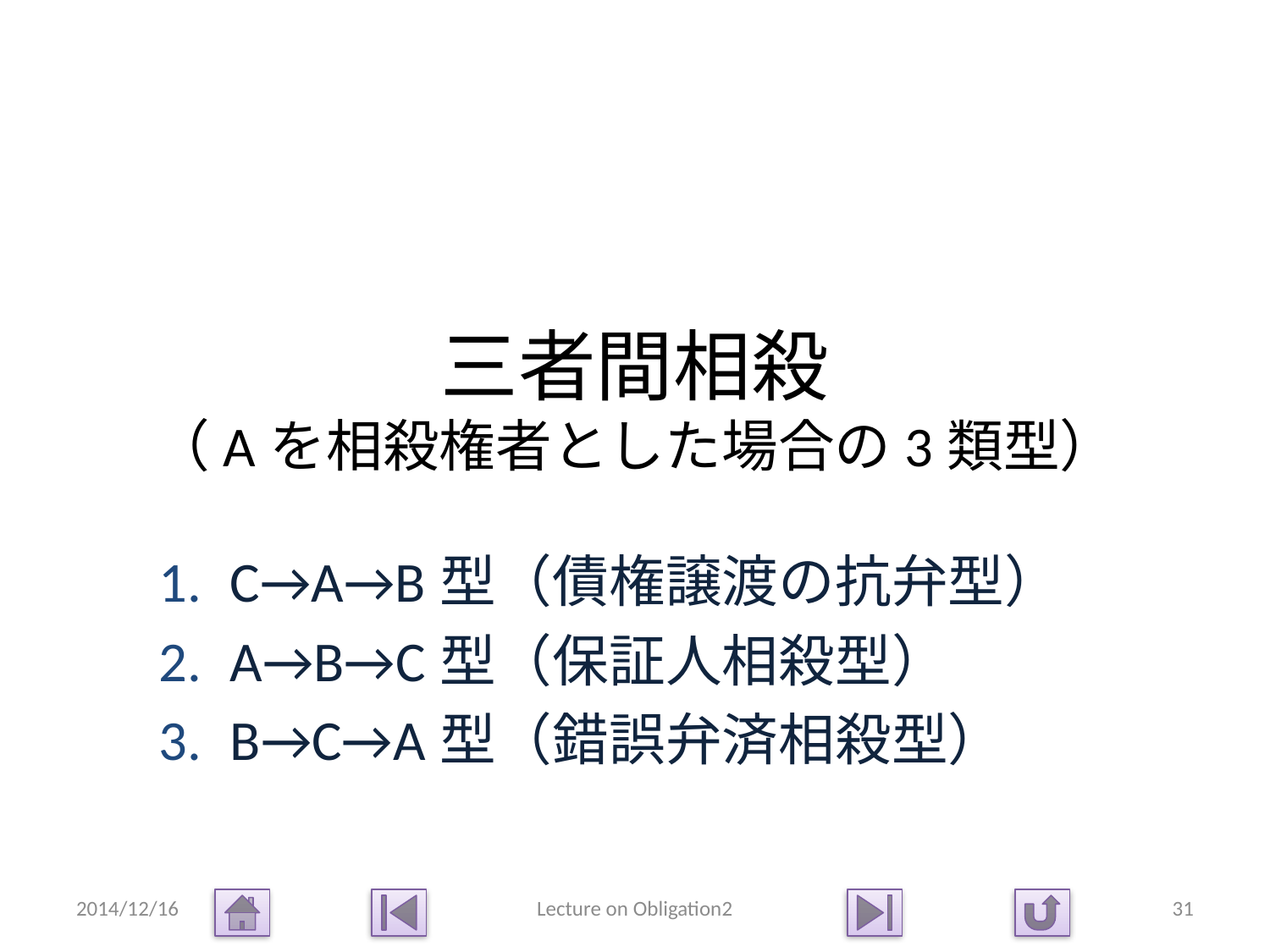

# 三者間相殺 （Aを相殺権者とした場合の3類型）
C→A→B型（債権譲渡の抗弁型）
A→B→C型（保証人相殺型）
B→C→A型（錯誤弁済相殺型）
2014/12/16
Lecture on Obligation2
31